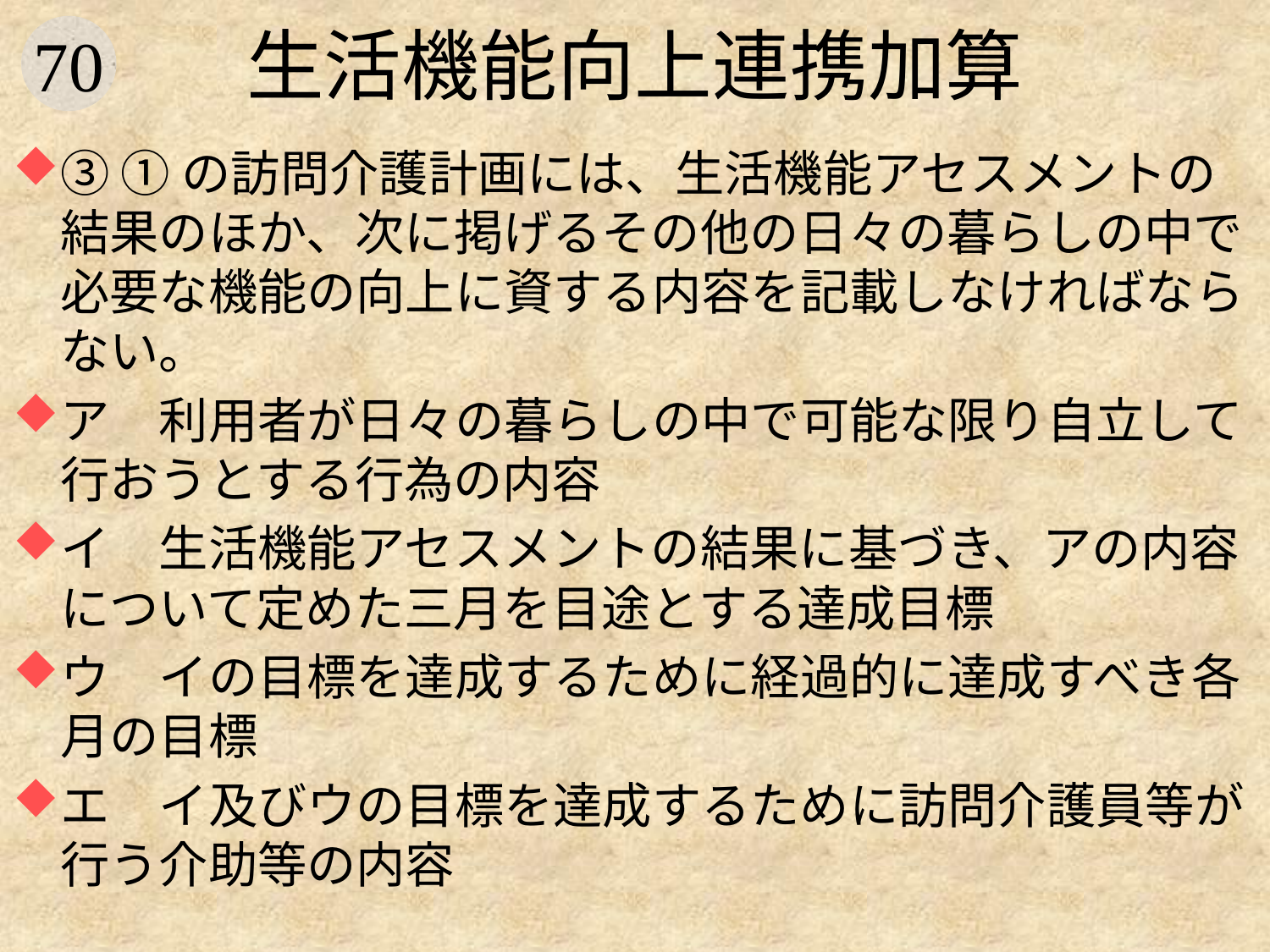

# 生活機能向上連携加算
③ ①の訪問介護計画には、生活機能アセスメントの結果のほか、次に掲げるその他の日々の暮らしの中で必要な機能の向上に資する内容を記載しなければならない。
ア　利用者が日々の暮らしの中で可能な限り自立して行おうとする行為の内容
イ　生活機能アセスメントの結果に基づき、アの内容について定めた三月を目途とする達成目標
ウ　イの目標を達成するために経過的に達成すべき各月の目標
エ　イ及びウの目標を達成するために訪問介護員等が行う介助等の内容